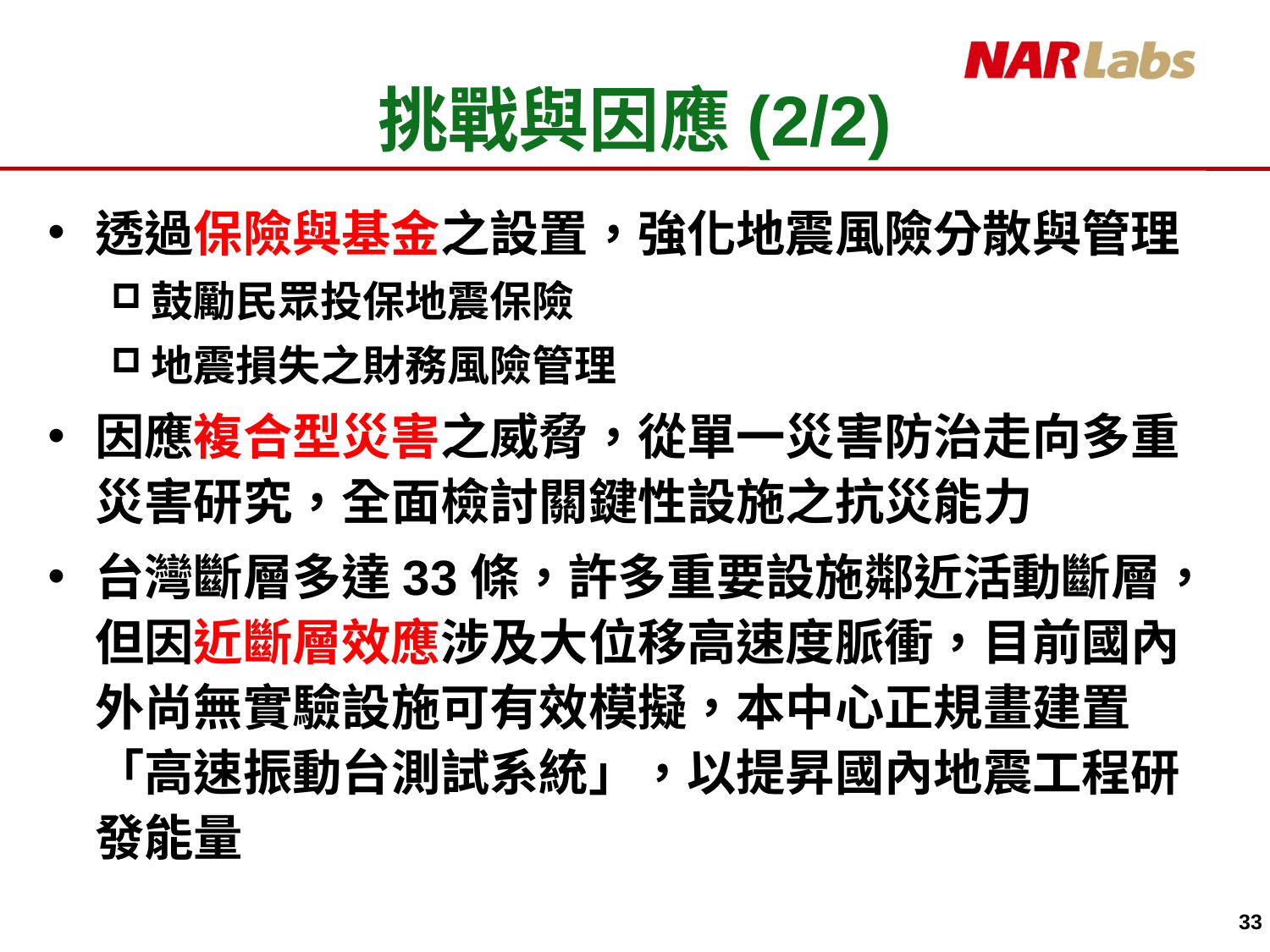

# 挑戰與因應(2/2)
透過保險與基金之設置，強化地震風險分散與管理
鼓勵民眾投保地震保險
地震損失之財務風險管理
因應複合型災害之威脅，從單一災害防治走向多重災害研究，全面檢討關鍵性設施之抗災能力
台灣斷層多達33條，許多重要設施鄰近活動斷層，但因近斷層效應涉及大位移高速度脈衝，目前國內外尚無實驗設施可有效模擬，本中心正規畫建置「高速振動台測試系統」，以提昇國內地震工程研發能量
33